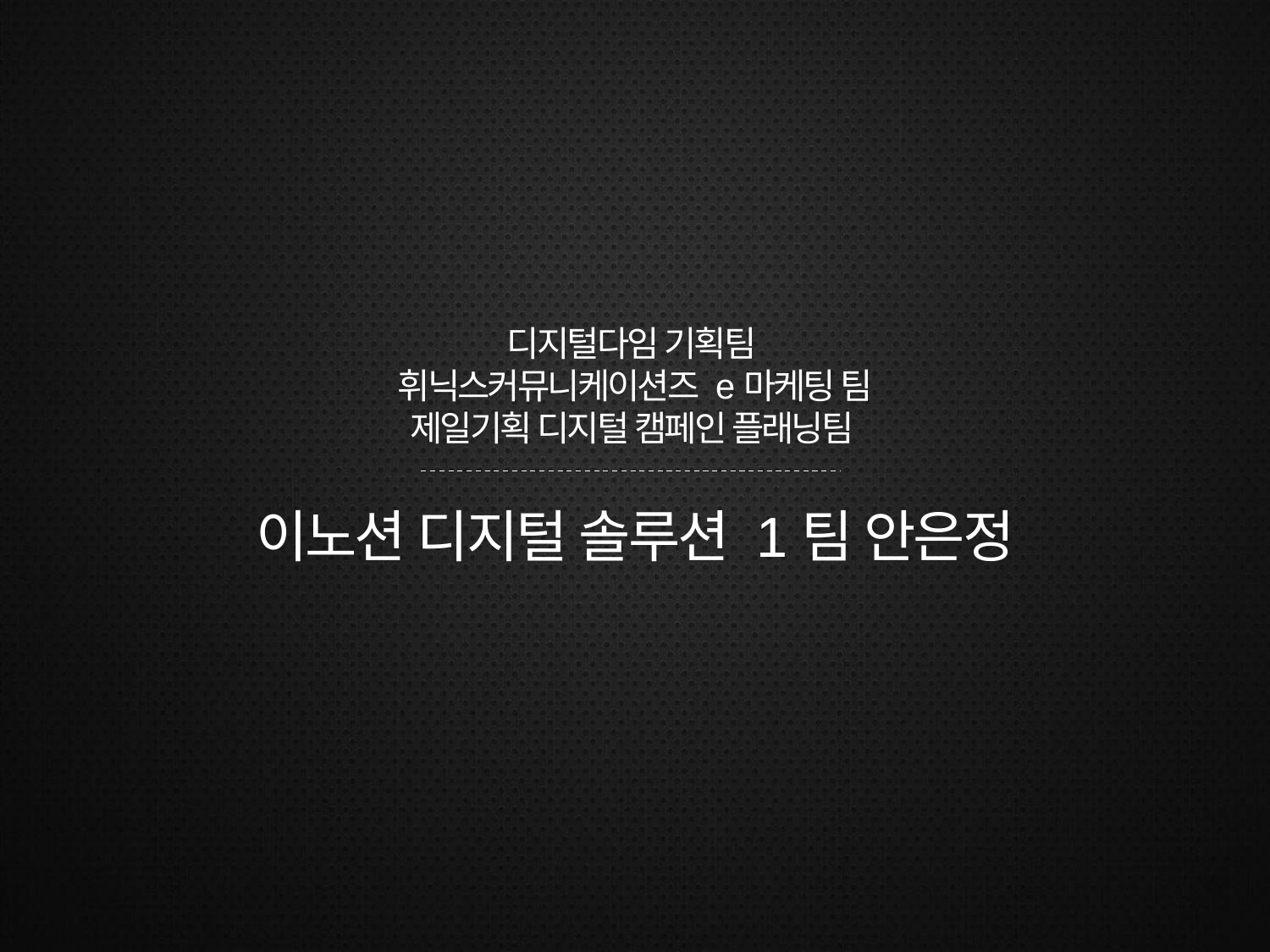

디지털다임 기획팀
휘닉스커뮤니케이션즈 e마케팅 팀
제일기획 디지털 캠페인 플래닝팀
이노션 디지털 솔루션 1팀 안은정